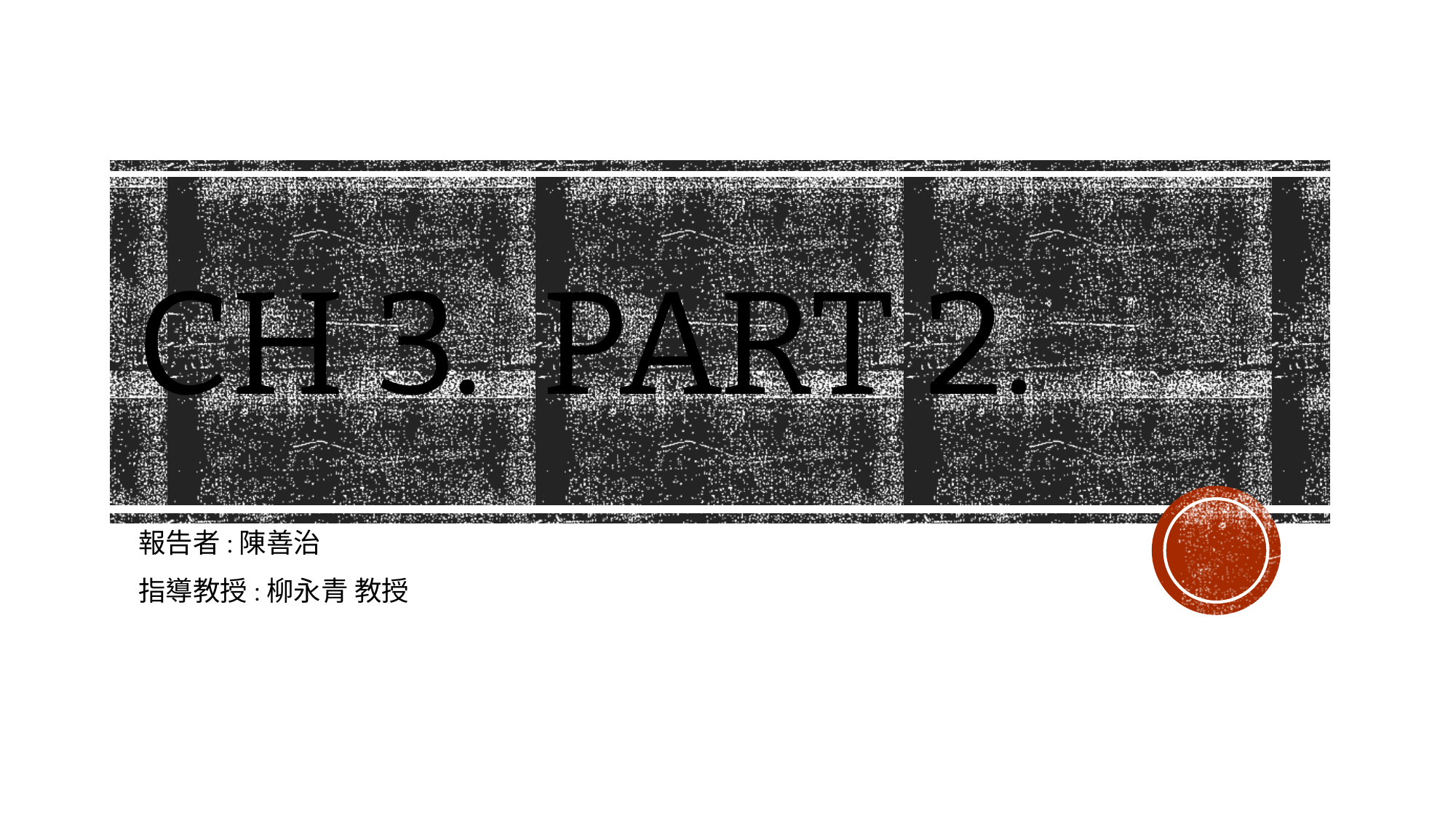

# CH 3.  Part 2.
報告者:陳善治
指導教授:柳永青 教授